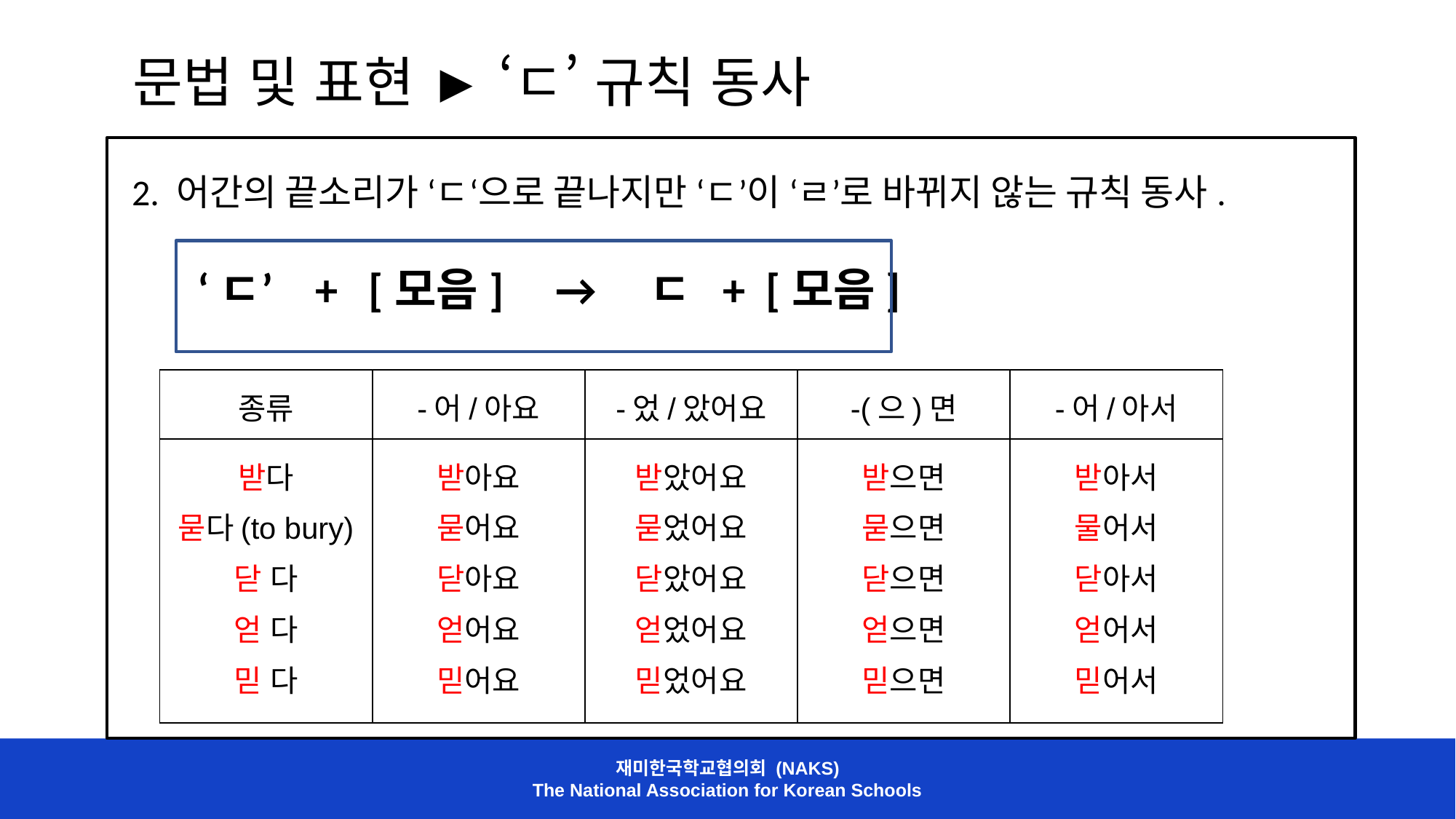

문법 및 표현 ► ‘ㄷ’ 규칙 동사
2. 어간의 끝소리가 ‘ㄷ‘으로 끝나지만 ‘ㄷ’이 ‘ㄹ’로 바뀌지 않는 규칙 동사.
        ‘ㄷ’   +   [모음]     →    ㄷ  +  [모음]

| 종류 | -어/아요 | -었/았어요 | -(으)면 | -어/아서 |
| --- | --- | --- | --- | --- |
| 받다 묻다(to bury) 닫 다 얻 다 믿 다 | 받아요 묻어요 닫아요 얻어요 믿어요 | 받았어요 묻었어요 닫았어요 얻었어요 믿었어요 | 받으면 묻으면 닫으면 얻으면 믿으면 | 받아서 물어서 닫아서 얻어서 믿어서 |
재미한국학교협의회 (NAKS)
The National Association for Korean Schools